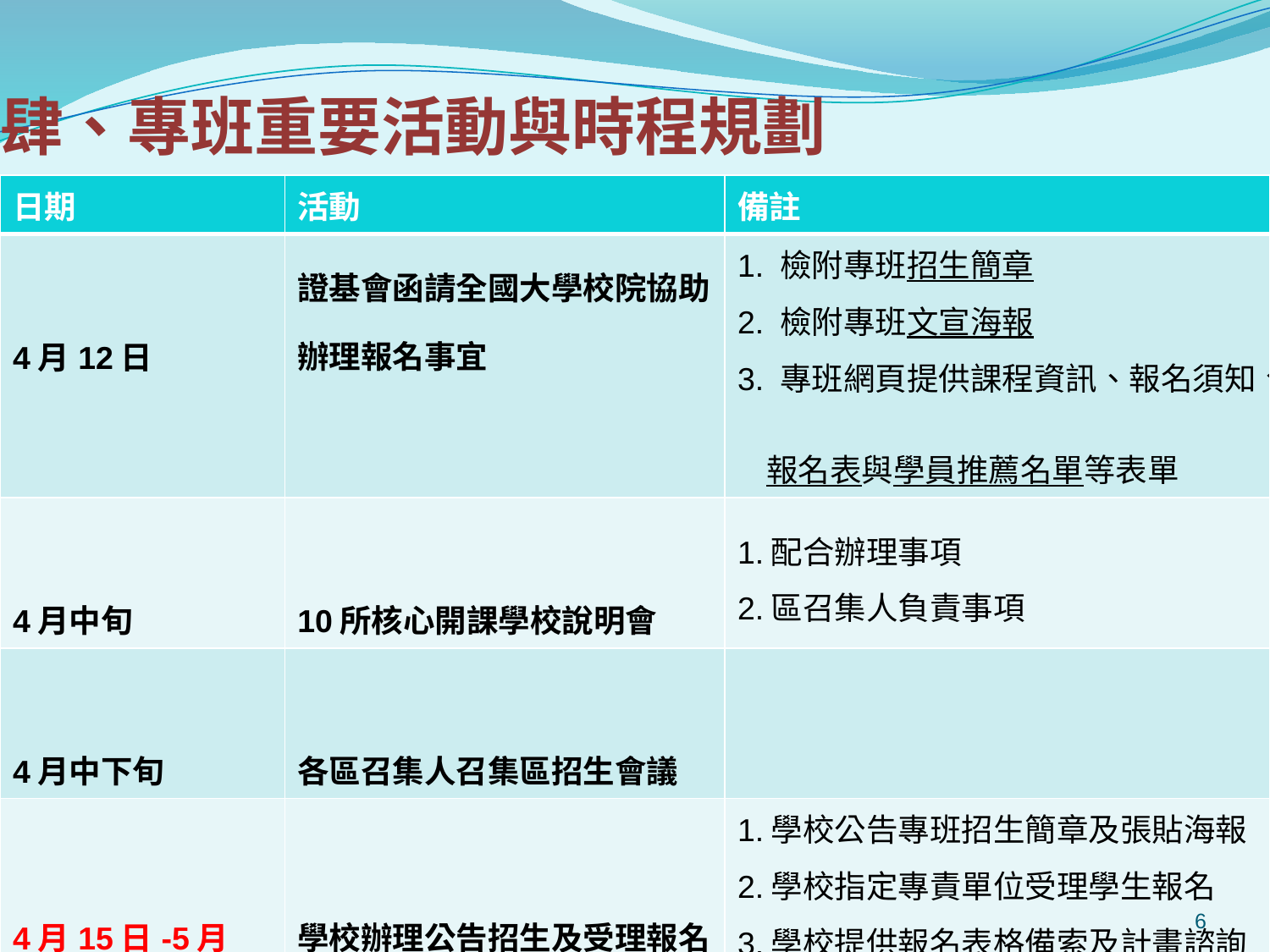

# 肆、專班重要活動與時程規劃
| 日期 | 活動 | 備註 |
| --- | --- | --- |
| 4月12日 | 證基會函請全國大學校院協助辦理報名事宜 | 1. 檢附專班招生簡章 2. 檢附專班文宣海報 3. 專班網頁提供課程資訊、報名須知、 報名表與學員推薦名單等表單 |
| 4月中旬 | 10所核心開課學校說明會 | 1.配合辦理事項 2.區召集人負責事項 |
| 4月中下旬 | 各區召集人召集區招生會議 |  |
| 4月15日-5月30日 | 學校辦理公告招生及受理報名 | 1.學校公告專班招生簡章及張貼海報 2.學校指定專責單位受理學生報名 3.學校提供報名表格備索及計畫諮詢 4.證基會於專班網頁及FB等公告招生 訊息 |
6